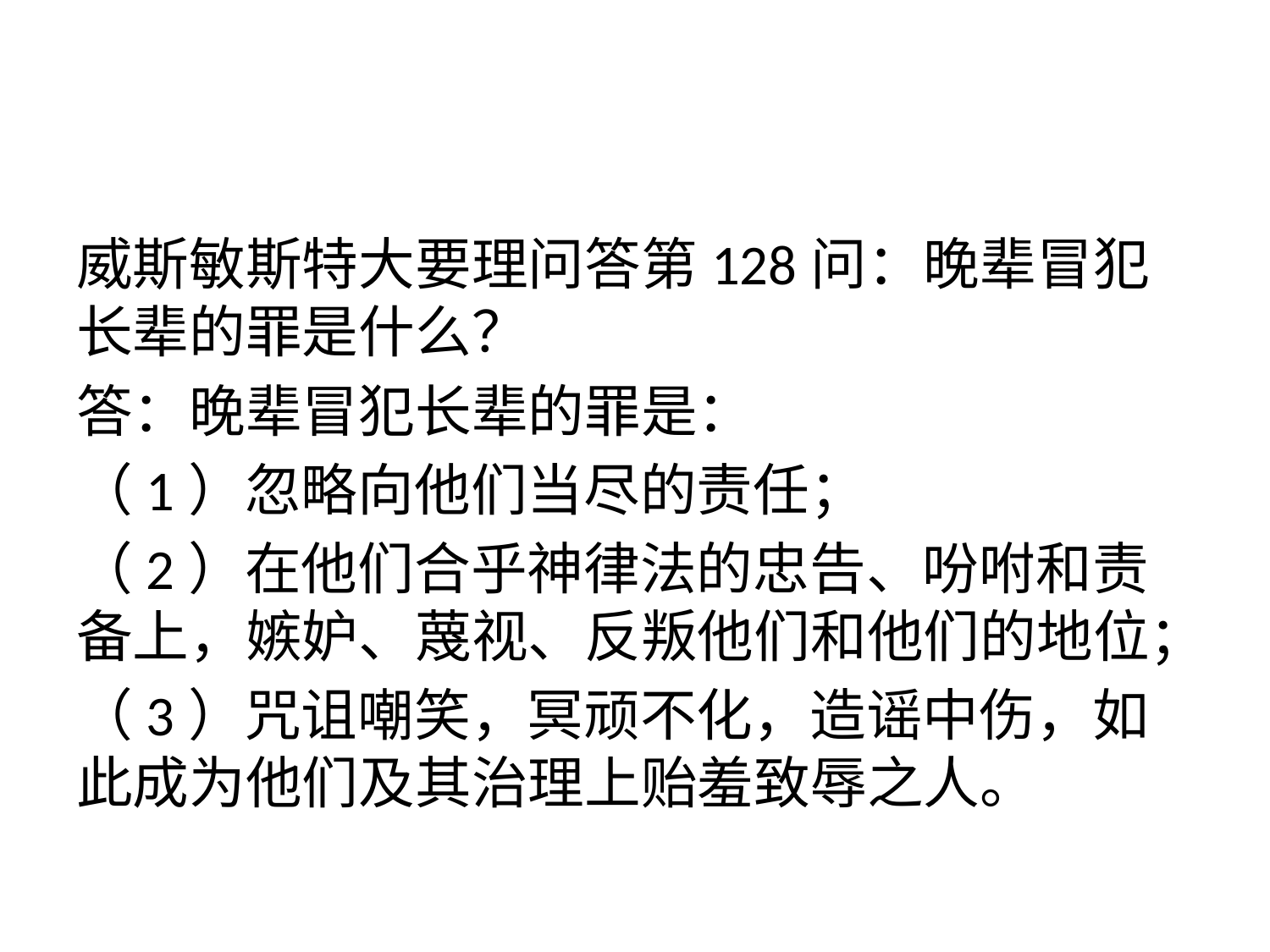

#
威斯敏斯特大要理问答第128问：晚辈冒犯长辈的罪是什么？
答：晚辈冒犯长辈的罪是：
（1）忽略向他们当尽的责任；
（2）在他们合乎神律法的忠告、吩咐和责备上，嫉妒、蔑视、反叛他们和他们的地位；
（3）咒诅嘲笑，冥顽不化，造谣中伤，如此成为他们及其治理上贻羞致辱之人。